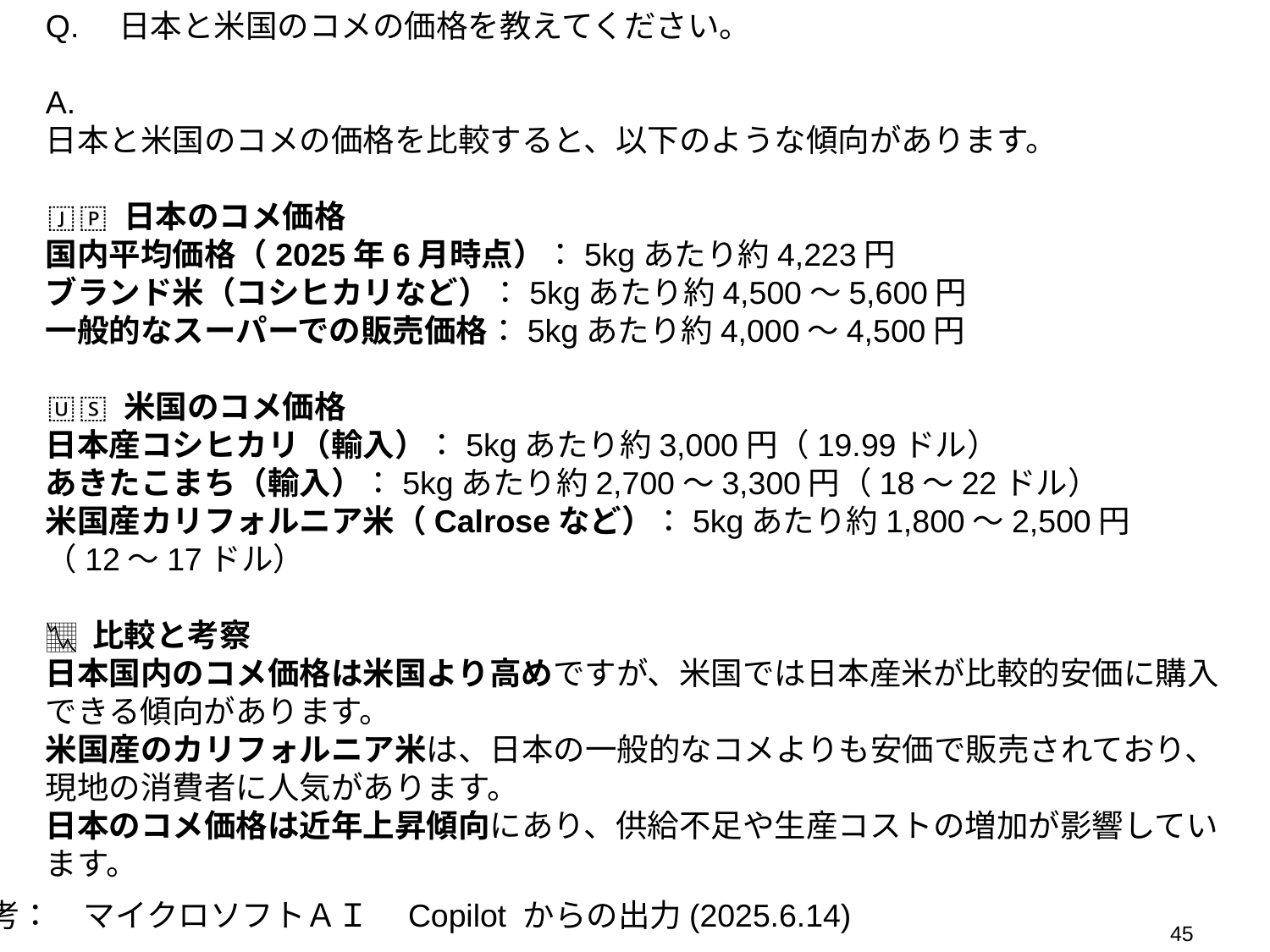

Q.　日本と米国のコメの価格を教えてください。

A.
日本と米国のコメの価格を比較すると、以下のような傾向があります。

🇯🇵 日本のコメ価格
国内平均価格（2025年6月時点）：5kgあたり約4,223円
ブランド米（コシヒカリなど）：5kgあたり約4,500〜5,600円
一般的なスーパーでの販売価格：5kgあたり約4,000〜4,500円

🇺🇸 米国のコメ価格
日本産コシヒカリ（輸入）：5kgあたり約3,000円（19.99ドル）
あきたこまち（輸入）：5kgあたり約2,700〜3,300円（18〜22ドル）
米国産カリフォルニア米（Calroseなど）：5kgあたり約1,800〜2,500円（12〜17ドル）

📉 比較と考察
日本国内のコメ価格は米国より高めですが、米国では日本産米が比較的安価に購入できる傾向があります。
米国産のカリフォルニア米は、日本の一般的なコメよりも安価で販売されており、現地の消費者に人気があります。
日本のコメ価格は近年上昇傾向にあり、供給不足や生産コストの増加が影響しています。
備考：　マイクロソフトＡＩ　Copilot からの出力(2025.6.14)
45